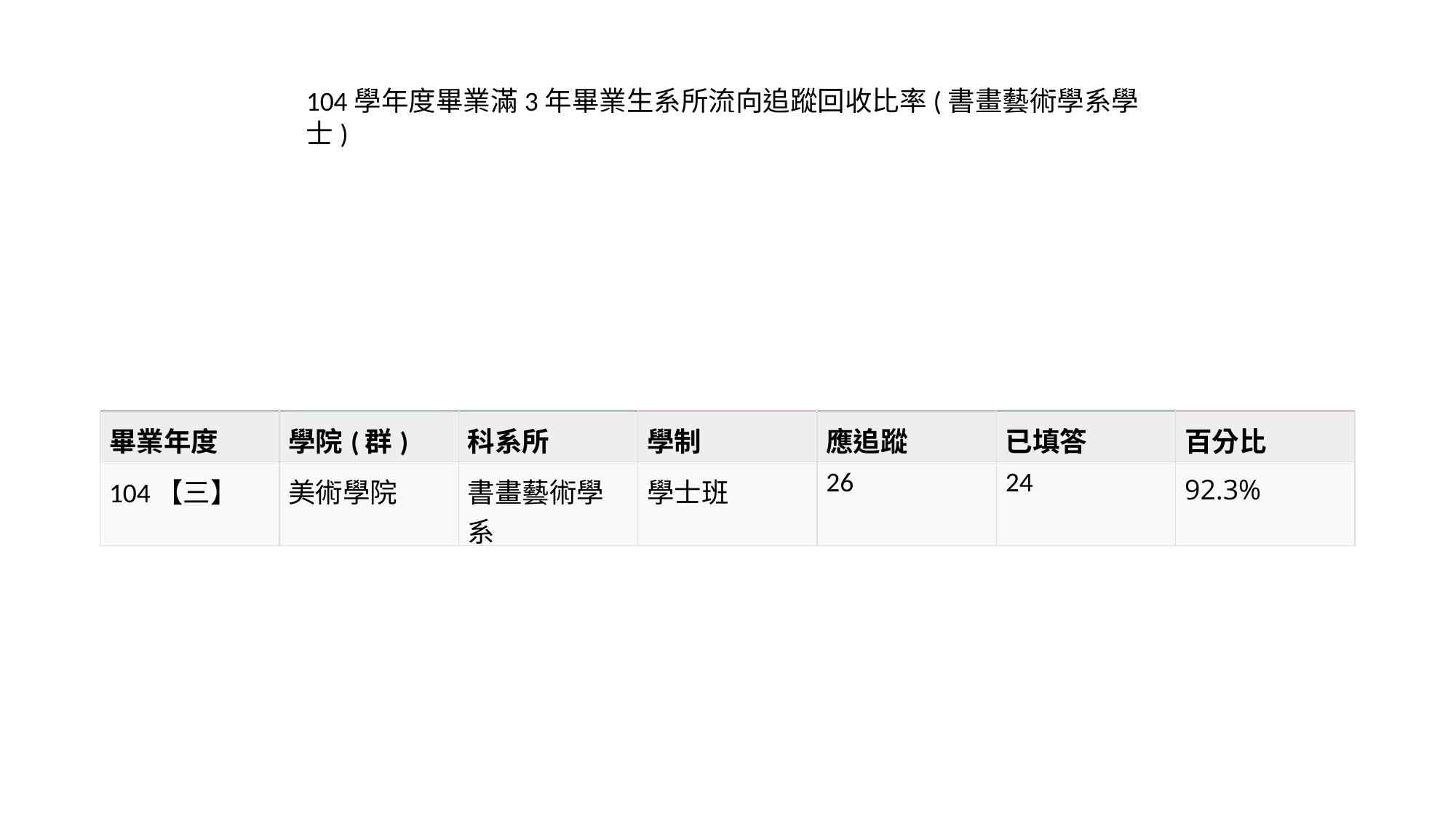

104學年度畢業滿3年畢業生系所流向追蹤回收比率(書畫藝術學系學士)
| 畢業年度 | 學院(群) | 科系所 | 學制 | 應追蹤 | 已填答 | 百分比 |
| --- | --- | --- | --- | --- | --- | --- |
| 104【三】 | 美術學院 | 書畫藝術學系 | 學士班 | 26 | 24 | 92.3% |